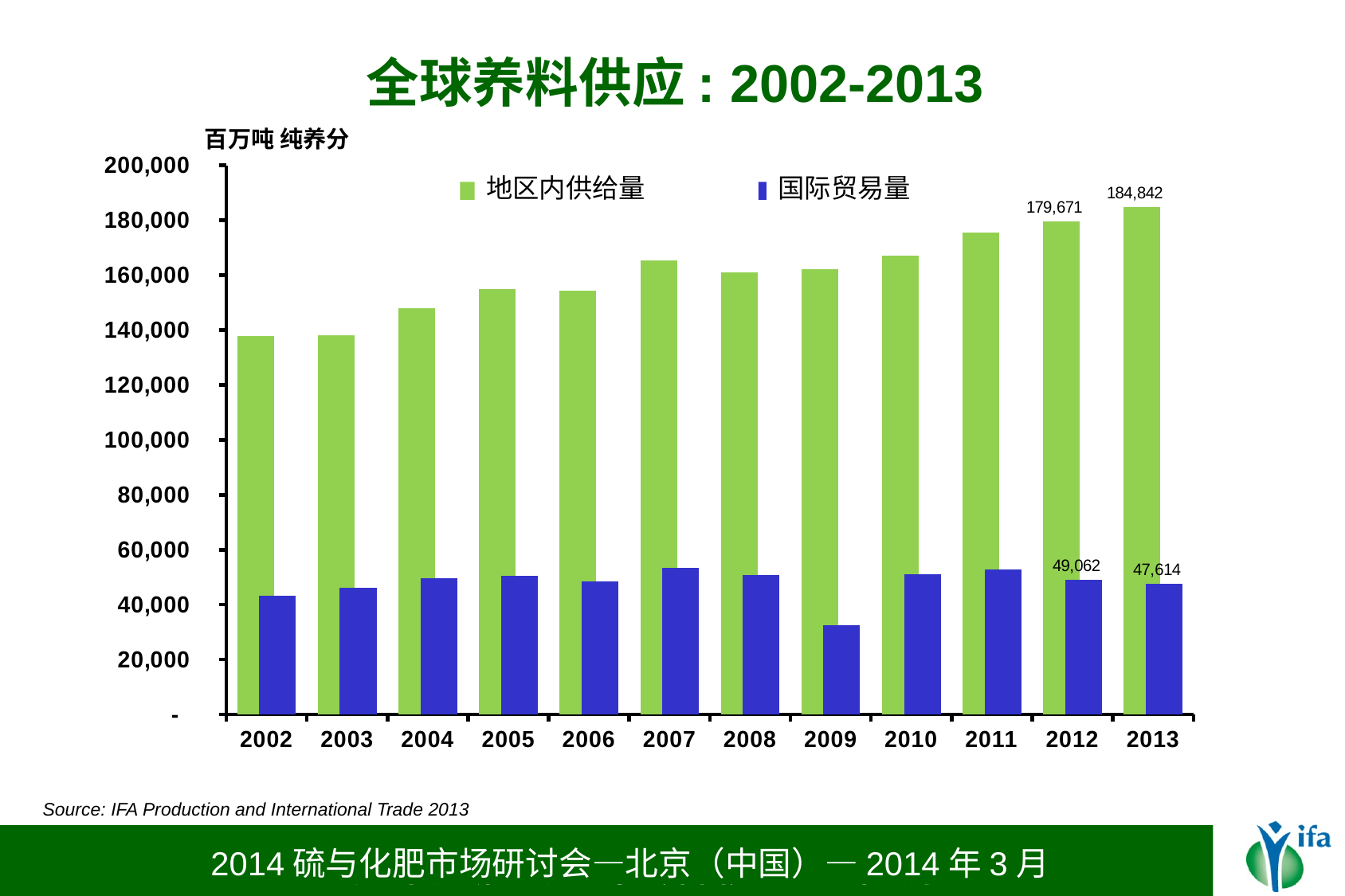

全球养料供应: 2002-2013

### Chart

| Category | Home deliveries | Trade |
|---|---|---|
| 2002 | 137689.49999999968 | 43356.183000000005 |
| 2003 | 138166.40099999998 | 46234.583000000006 |
| 2004 | 147966.728 | 49723.621999999996 |
| 2005 | 154853.626 | 50495.341 |
| 2006 | 154464.95699999965 | 48332.152 |
| 2007 | 165468.30081049868 | 53370.09918950104 |
| 2008 | 160988.80000000002 | 50694.4 |
| 2009 | 162228.94178803216 | 32457.607211967847 |
| 2010 | 167192.99899999998 | 51203.0 |
| 2011 | 175443.342 | 52804.0 |
| 2012 | 179671.0154330628 | 49061.784566937196 |
| 2013 | 184841.78360999998 | 47613.8 |
百万吨 纯养分
地区内供给量
国际贸易量
Source: IFA Production and International Trade 2013